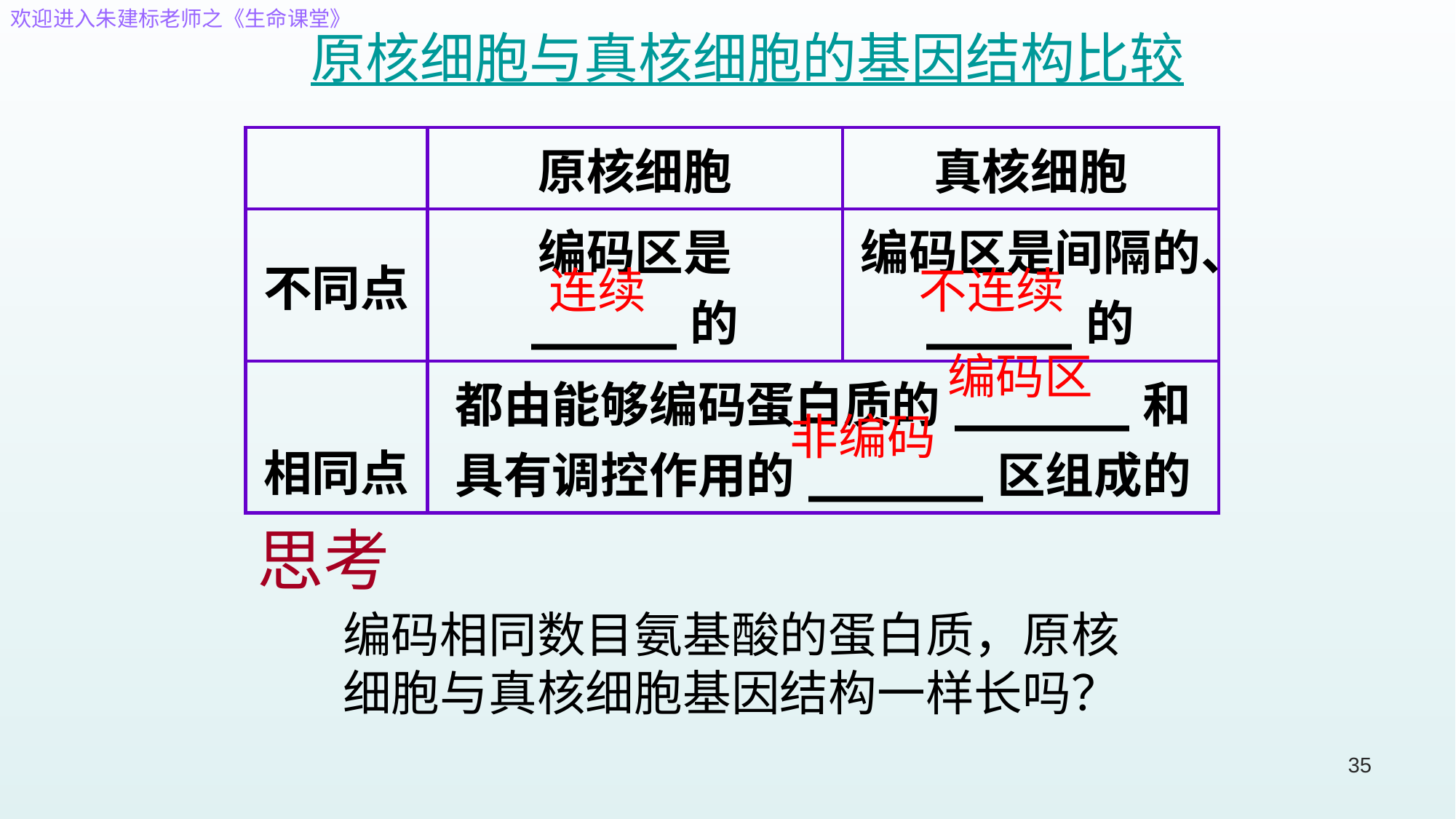

原核细胞与真核细胞的基因结构比较
|  | 原核细胞 | 真核细胞 |
| --- | --- | --- |
| 不同点 | 编码区是 \_\_\_\_\_的 | 编码区是间隔的、\_\_\_\_\_的 |
| 相同点 | 都由能够编码蛋白质的\_\_\_\_\_\_和具有调控作用的\_\_\_\_\_\_区组成的 |  |
连续
不连续
编码区
非编码
思考
编码相同数目氨基酸的蛋白质，原核细胞与真核细胞基因结构一样长吗？
35